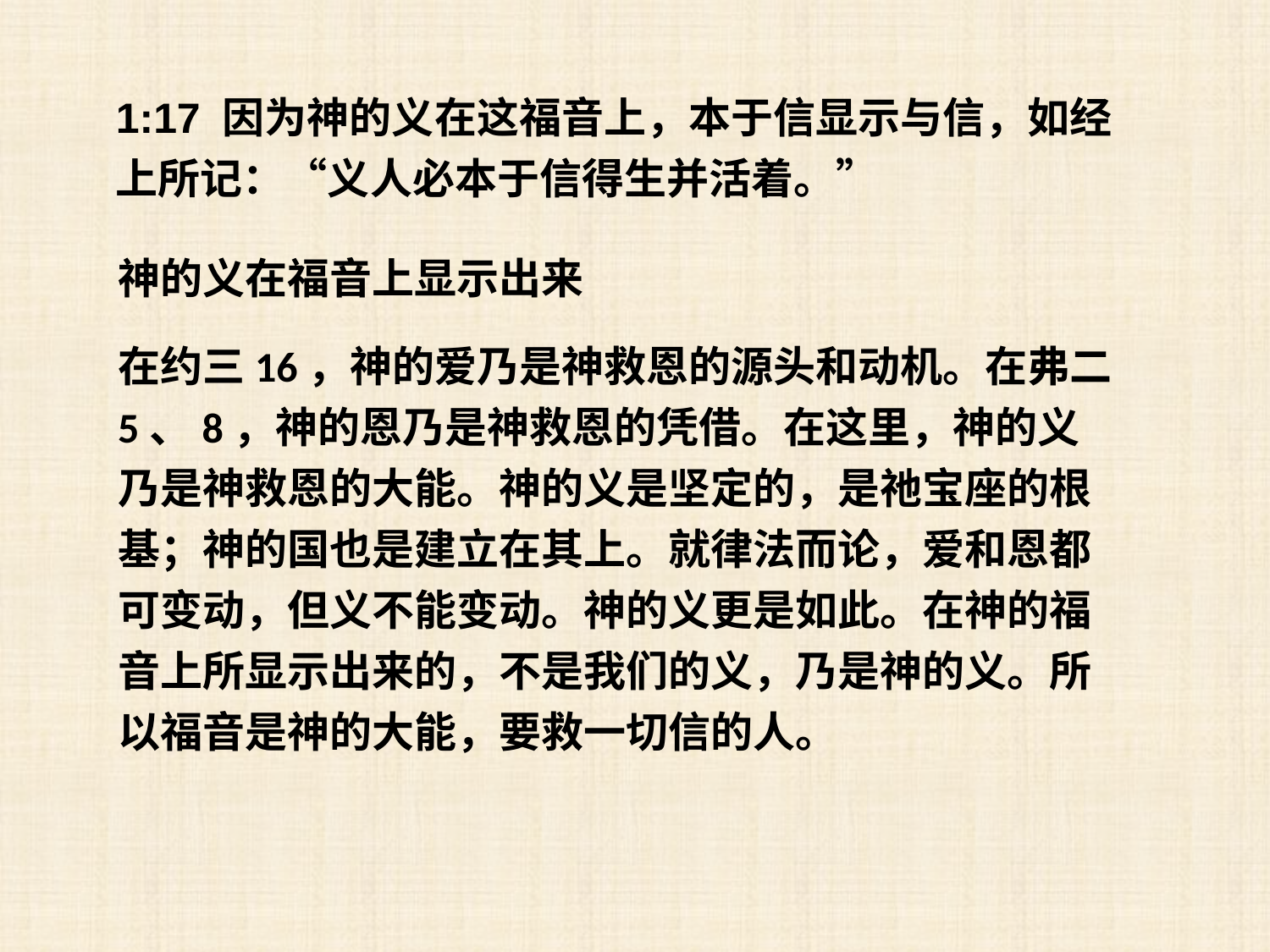

1:17 因为神的义在这福音上，本于信显示与信，如经上所记：“义人必本于信得生并活着。”
神的义在福音上显示出来
在约三16，神的爱乃是神救恩的源头和动机。在弗二5、8，神的恩乃是神救恩的凭借。在这里，神的义乃是神救恩的大能。神的义是坚定的，是祂宝座的根基；神的国也是建立在其上。就律法而论，爱和恩都可变动，但义不能变动。神的义更是如此。在神的福音上所显示出来的，不是我们的义，乃是神的义。所以福音是神的大能，要救一切信的人。